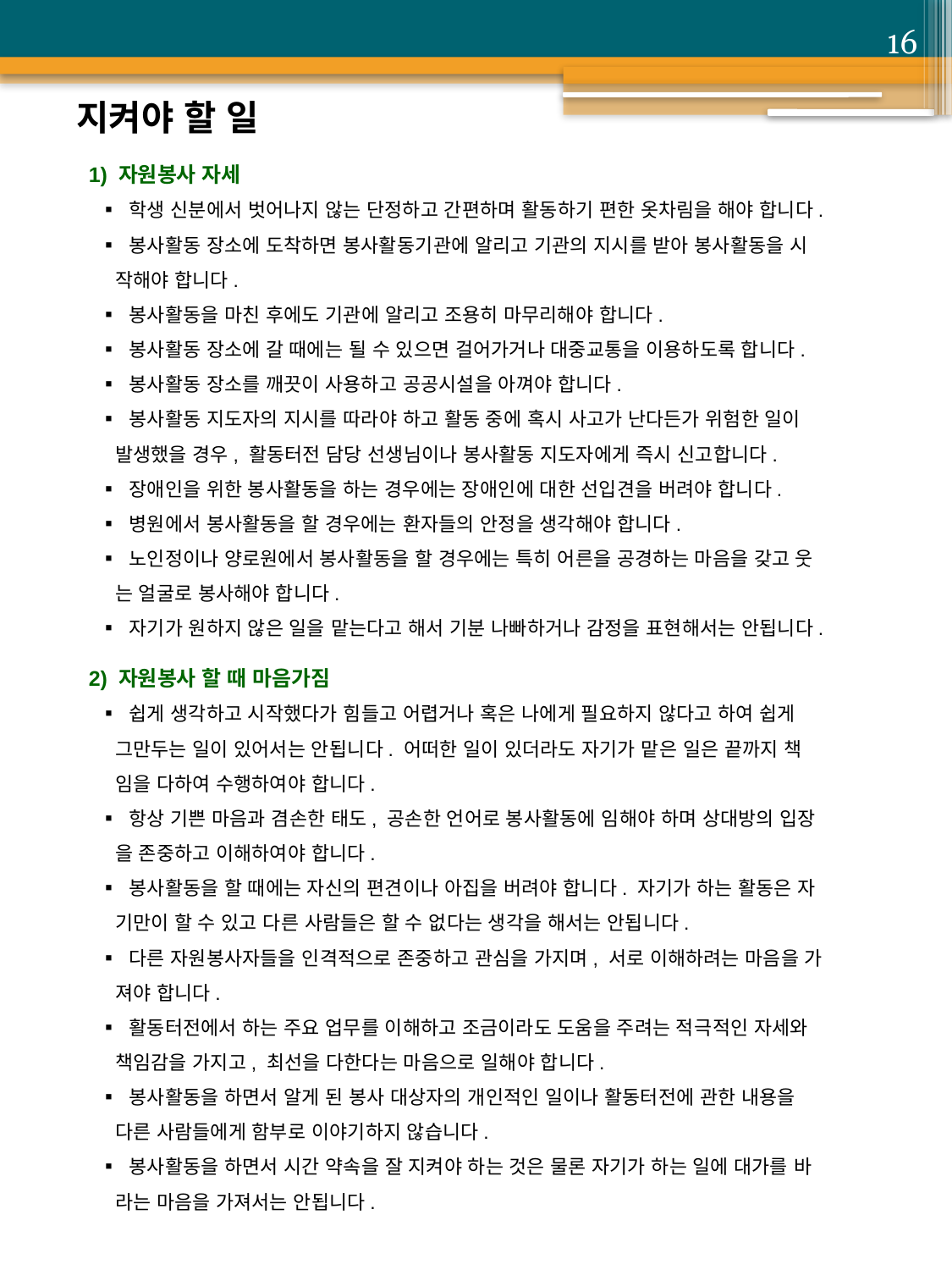

16
지켜야 할 일
1) 자원봉사 자세
  ▪ 학생 신분에서 벗어나지 않는 단정하고 간편하며 활동하기 편한 옷차림을 해야 합니다.
  ▪ 봉사활동 장소에 도착하면 봉사활동기관에 알리고 기관의 지시를 받아 봉사활동을 시
    작해야 합니다.
  ▪ 봉사활동을 마친 후에도 기관에 알리고 조용히 마무리해야 합니다.
  ▪ 봉사활동 장소에 갈 때에는 될 수 있으면 걸어가거나 대중교통을 이용하도록 합니다.
  ▪ 봉사활동 장소를 깨끗이 사용하고 공공시설을 아껴야 합니다.
  ▪ 봉사활동 지도자의 지시를 따라야 하고 활동 중에 혹시 사고가 난다든가 위험한 일이
    발생했을 경우, 활동터전 담당 선생님이나 봉사활동 지도자에게 즉시 신고합니다.
  ▪ 장애인을 위한 봉사활동을 하는 경우에는 장애인에 대한 선입견을 버려야 합니다.
  ▪ 병원에서 봉사활동을 할 경우에는 환자들의 안정을 생각해야 합니다.
  ▪ 노인정이나 양로원에서 봉사활동을 할 경우에는 특히 어른을 공경하는 마음을 갖고 웃
    는 얼굴로 봉사해야 합니다.
  ▪ 자기가 원하지 않은 일을 맡는다고 해서 기분 나빠하거나 감정을 표현해서는 안됩니다.

2) 자원봉사 할 때 마음가짐
  ▪ 쉽게 생각하고 시작했다가 힘들고 어렵거나 혹은 나에게 필요하지 않다고 하여 쉽게
    그만두는 일이 있어서는 안됩니다. 어떠한 일이 있더라도 자기가 맡은 일은 끝까지 책
    임을 다하여 수행하여야 합니다.
  ▪ 항상 기쁜 마음과 겸손한 태도, 공손한 언어로 봉사활동에 임해야 하며 상대방의 입장
    을 존중하고 이해하여야 합니다.
  ▪ 봉사활동을 할 때에는 자신의 편견이나 아집을 버려야 합니다. 자기가 하는 활동은 자
    기만이 할 수 있고 다른 사람들은 할 수 없다는 생각을 해서는 안됩니다.
  ▪ 다른 자원봉사자들을 인격적으로 존중하고 관심을 가지며, 서로 이해하려는 마음을 가
    져야 합니다.
  ▪ 활동터전에서 하는 주요 업무를 이해하고 조금이라도 도움을 주려는 적극적인 자세와
    책임감을 가지고, 최선을 다한다는 마음으로 일해야 합니다.
  ▪ 봉사활동을 하면서 알게 된 봉사 대상자의 개인적인 일이나 활동터전에 관한 내용을
    다른 사람들에게 함부로 이야기하지 않습니다.
  ▪ 봉사활동을 하면서 시간 약속을 잘 지켜야 하는 것은 물론 자기가 하는 일에 대가를 바
    라는 마음을 가져서는 안됩니다.